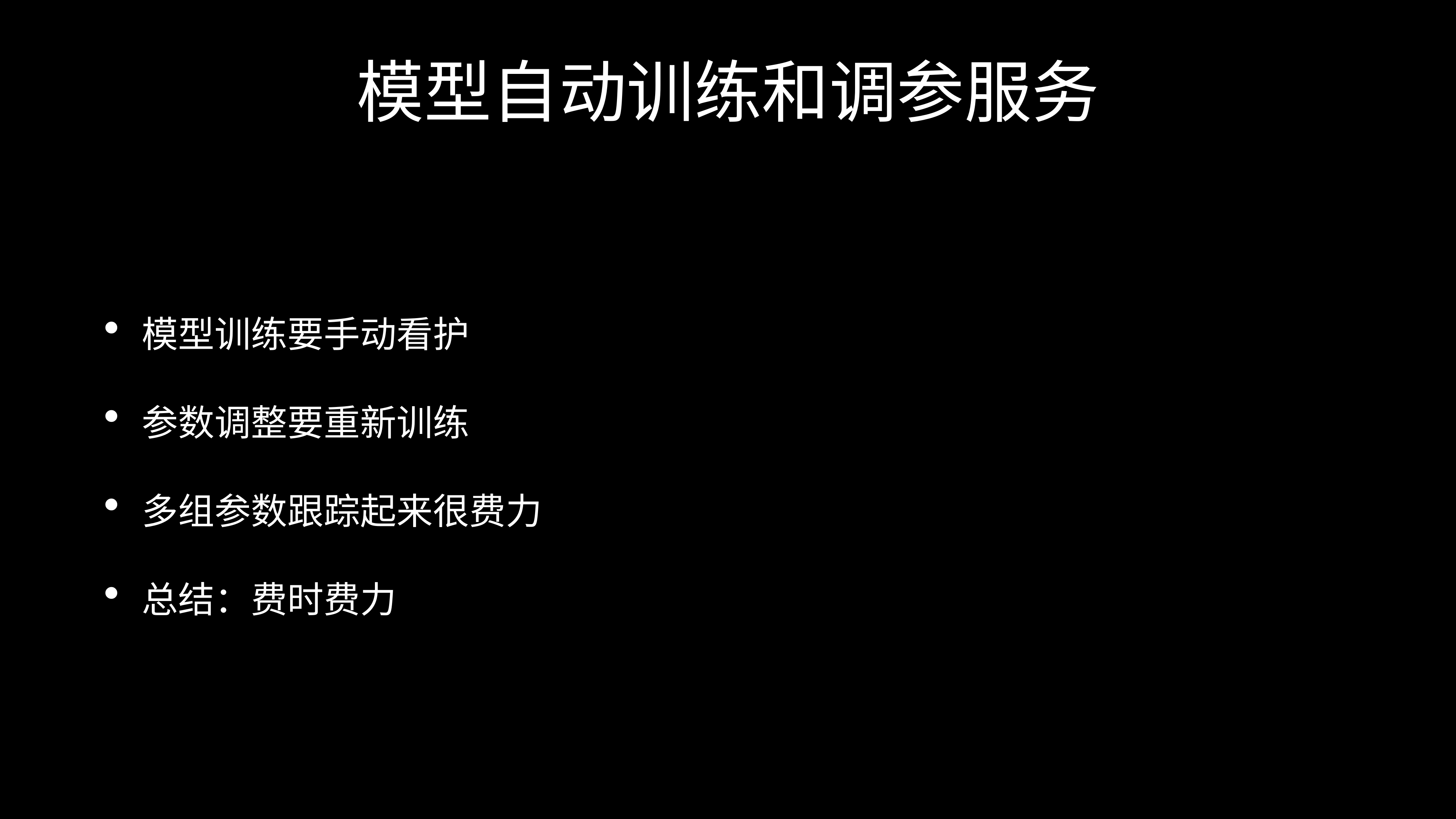

# 模型自动训练和调参服务
模型训练要手动看护
参数调整要重新训练
多组参数跟踪起来很费力
总结：费时费力